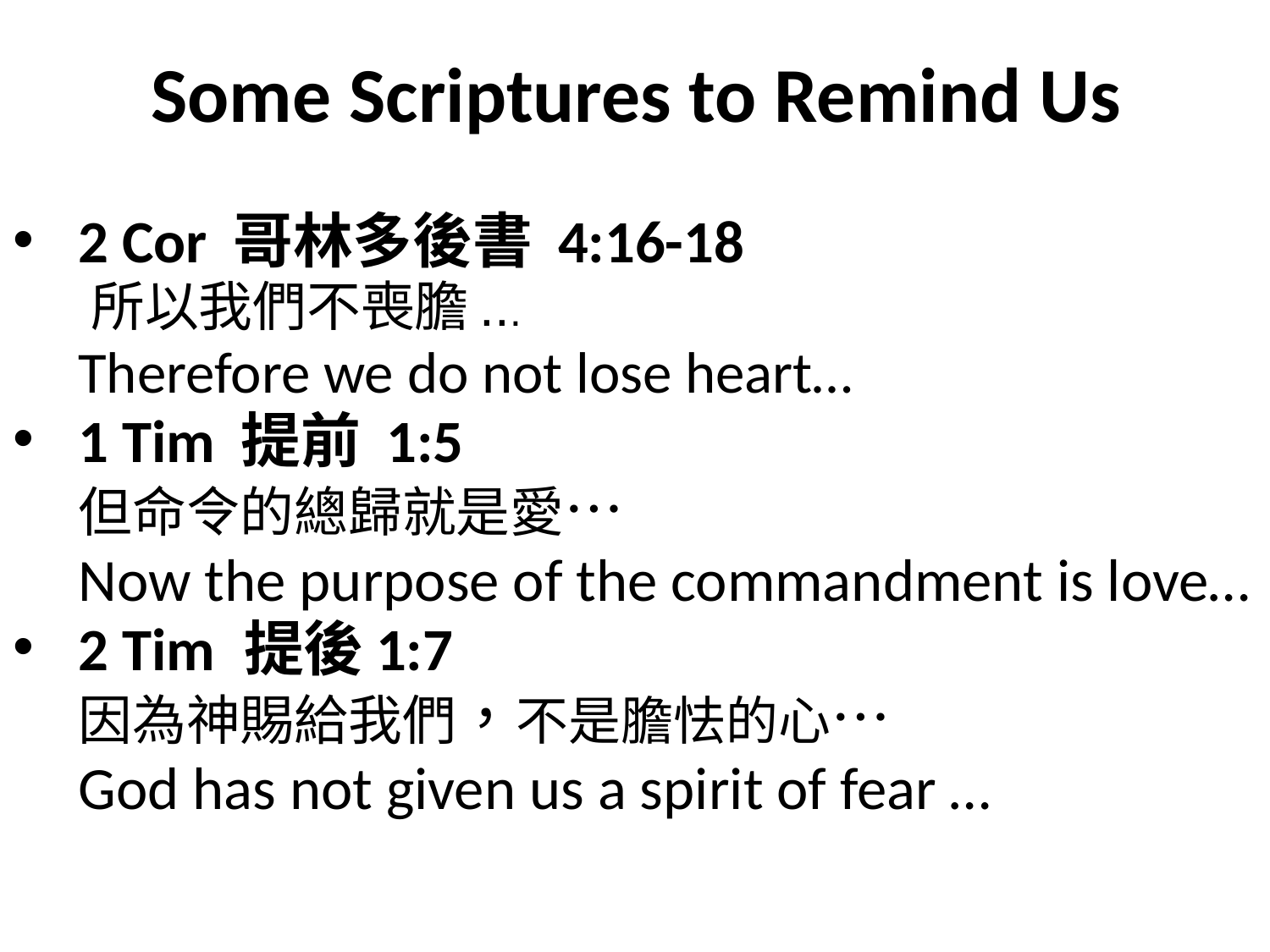

# Some Scriptures to Remind Us

2 Cor 哥林多後書 4:16-18
  所以我們不喪膽...
	Therefore we do not lose heart…
1 Tim 提前 1:5
	但命令的總歸就是愛…
	Now the purpose of the commandment is love…
2 Tim 提後1:7
	因為神賜給我們，不是膽怯的心…
	God has not given us a spirit of fear …